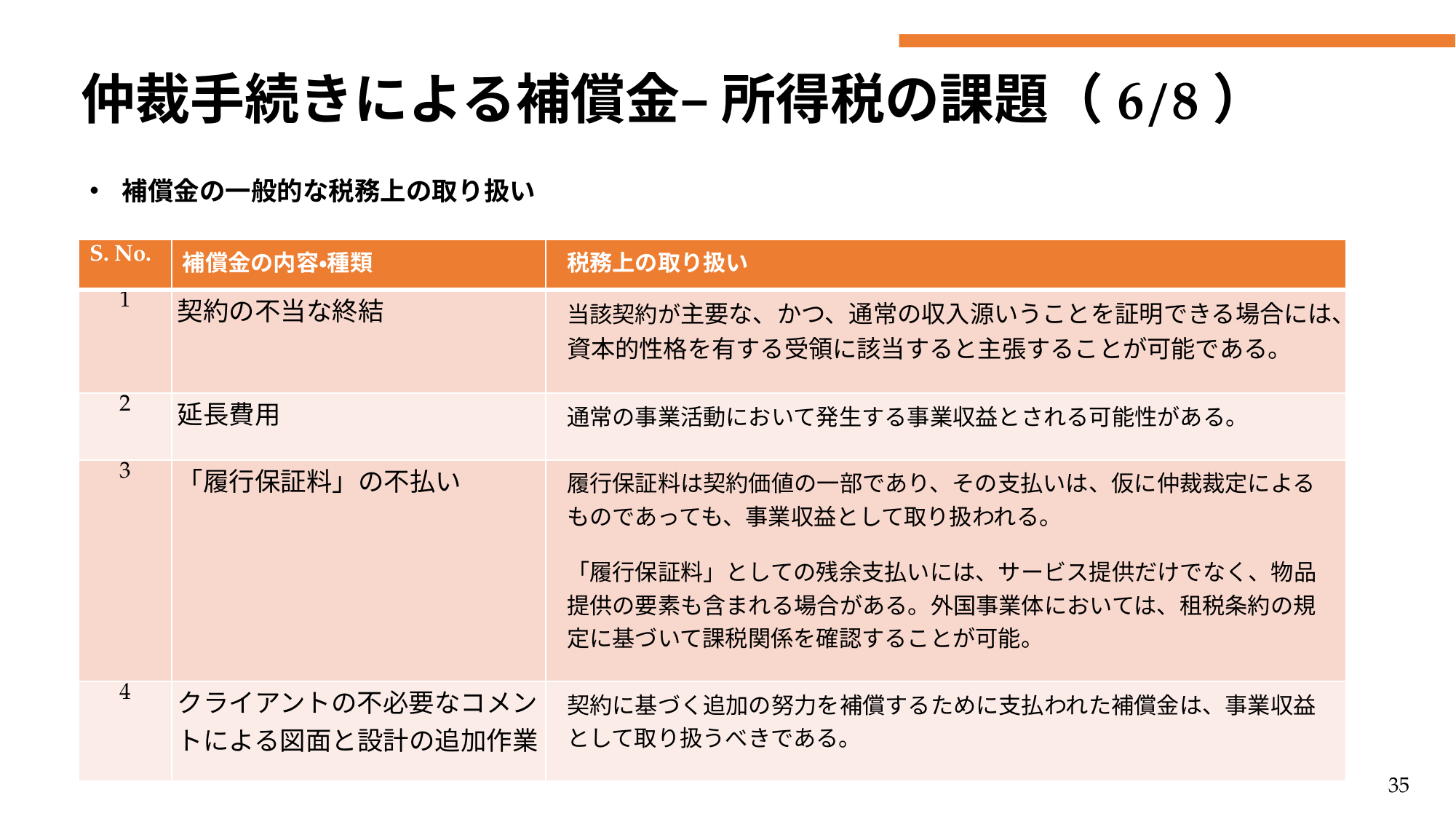

# 仲裁手続きによる補償金– 所得税の課題（6/8）
補償金の一般的な税務上の取り扱い

| S. No. | 補償金の内容・種類 | 税務上の取り扱い |
| --- | --- | --- |
| 1 | 契約の不当な終結 | 当該契約が主要な、かつ、通常の収入源いうことを証明できる場合には、資本的性格を有する受領に該当すると主張することが可能である。 |
| 2 | 延長費用 | 通常の事業活動において発生する事業収益とされる可能性がある。 |
| 3 | 「履行保証料」の不払い | 履行保証料は契約価値の一部であり、その支払いは、仮に仲裁裁定によるものであっても、事業収益として取り扱われる。 「履行保証料」としての残余支払いには、サービス提供だけでなく、物品提供の要素も含まれる場合がある。外国事業体においては、租税条約の規定に基づいて課税関係を確認することが可能。 |
| 4 | クライアントの不必要なコメントによる図面と設計の追加作業 | 契約に基づく追加の努力を補償するために支払われた補償金は、事業収益として取り扱うべきである。 |
35